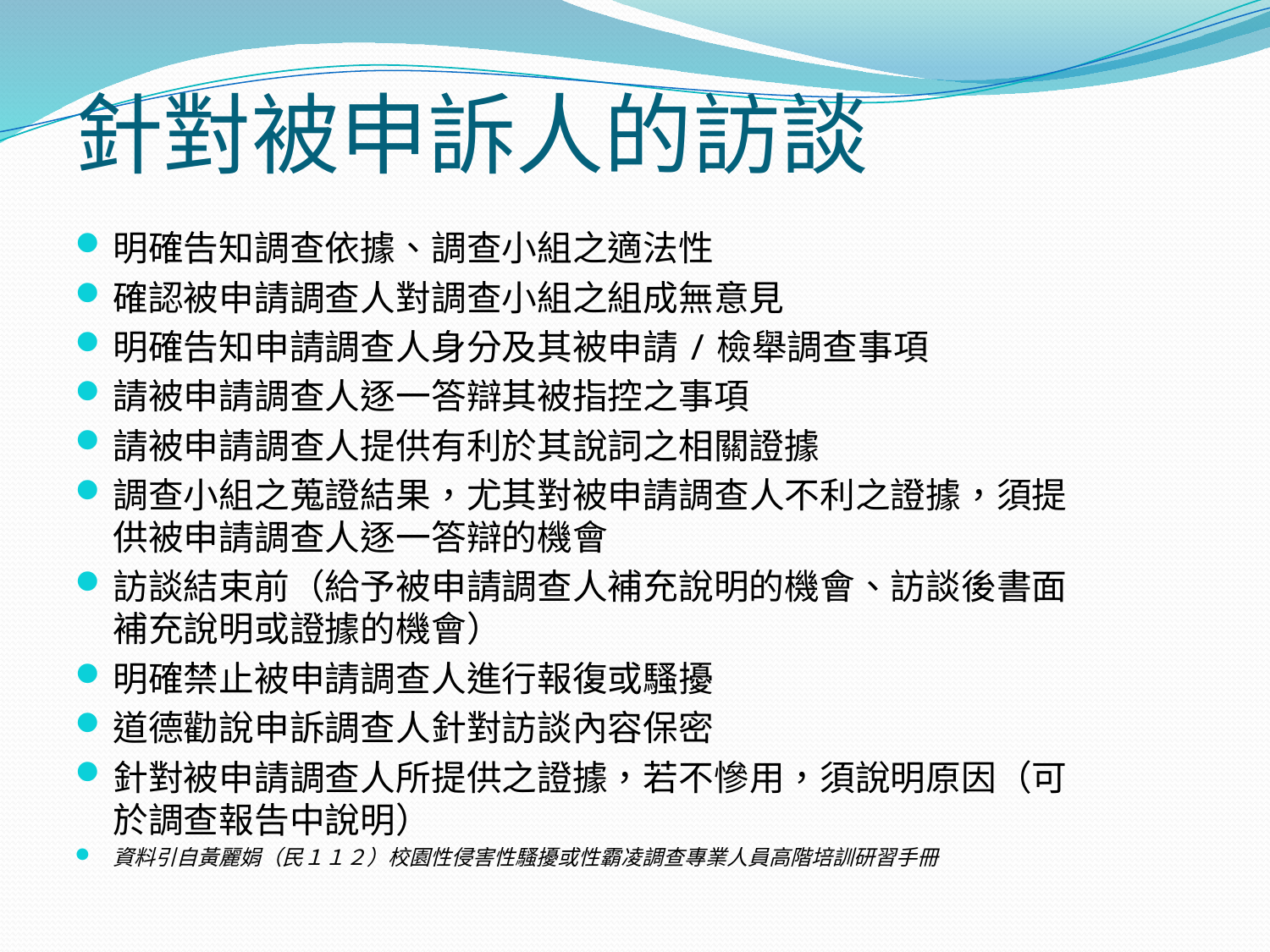

# 針對被申訴人的訪談
明確告知調查依據、調查小組之適法性
確認被申請調查人對調查小組之組成無意見
明確告知申請調查人身分及其被申請/檢舉調查事項
請被申請調查人逐一答辯其被指控之事項
請被申請調查人提供有利於其說詞之相關證據
調查小組之蒐證結果，尤其對被申請調查人不利之證據，須提供被申請調查人逐一答辯的機會
訪談結束前（給予被申請調查人補充說明的機會、訪談後書面補充說明或證據的機會）
明確禁止被申請調查人進行報復或騷擾
道德勸說申訴調查人針對訪談內容保密
針對被申請調查人所提供之證據，若不慘用，須說明原因（可於調查報告中說明）
資料引自黃麗娟（民１１２）校園性侵害性騷擾或性霸凌調查專業人員高階培訓研習手冊